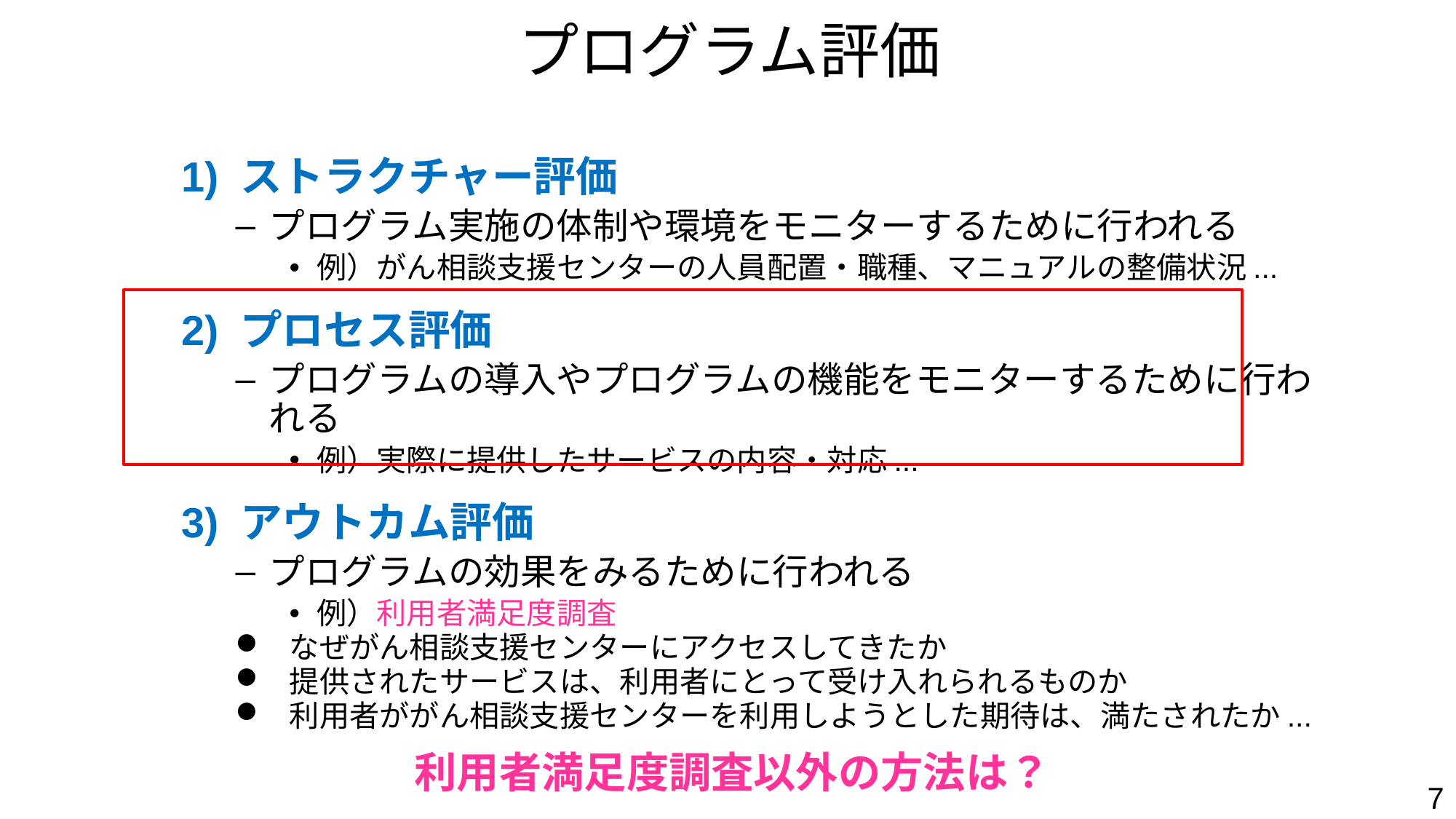

プログラム評価
1) ストラクチャー評価
プログラム実施の体制や環境をモニターするために行われる
例）がん相談支援センターの人員配置・職種、マニュアルの整備状況...

2) プロセス評価
プログラムの導入やプログラムの機能をモニターするために行われる
例）実際に提供したサービスの内容・対応...

3) アウトカム評価
プログラムの効果をみるために行われる
例）利用者満足度調査
なぜがん相談支援センターにアクセスしてきたか
提供されたサービスは、利用者にとって受け入れられるものか
利用者ががん相談支援センターを利用しようとした期待は、満たされたか...

利用者満足度調査以外の方法は？
7